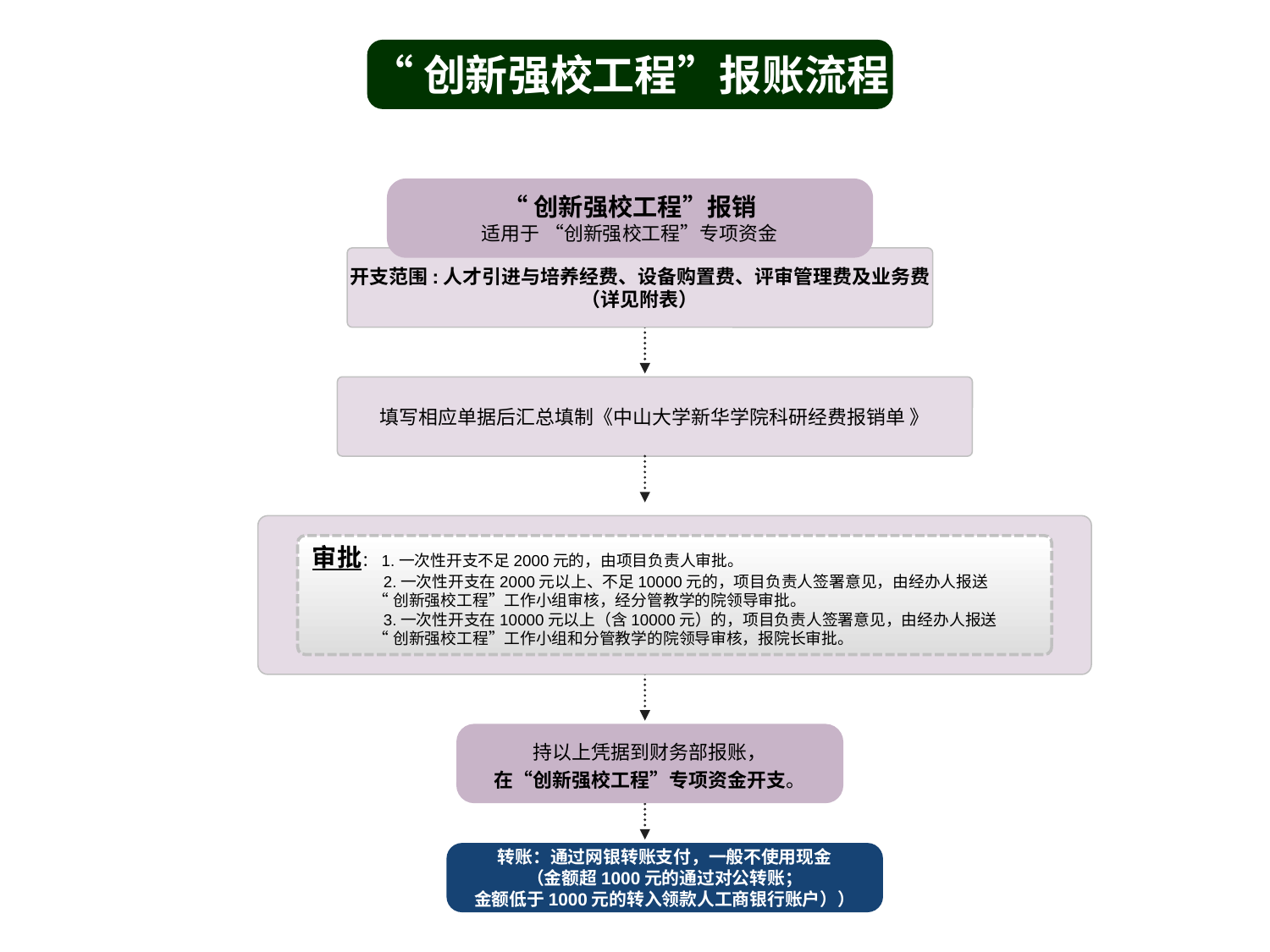

“创新强校工程”报账流程
“创新强校工程”报销
适用于 “创新强校工程”专项资金
开支范围:人才引进与培养经费、设备购置费、评审管理费及业务费
（详见附表）

填写相应单据后汇总填制《中山大学新华学院科研经费报销单 》

审批：1.一次性开支不足2000元的，由项目负责人审批。
                2.一次性开支在2000元以上、不足10000元的，项目负责人签署意见，由经办人报送
                 “创新强校工程”工作小组审核，经分管教学的院领导审批。
                3.一次性开支在10000元以上（含10000元）的，项目负责人签署意见，由经办人报送
                 “创新强校工程”工作小组和分管教学的院领导审核，报院长审批。

持以上凭据到财务部报账，
在“创新强校工程”专项资金开支。

转账：通过网银转账支付，一般不使用现金
（金额超1000元的通过对公转账；
金额低于1000元的转入领款人工商银行账户））